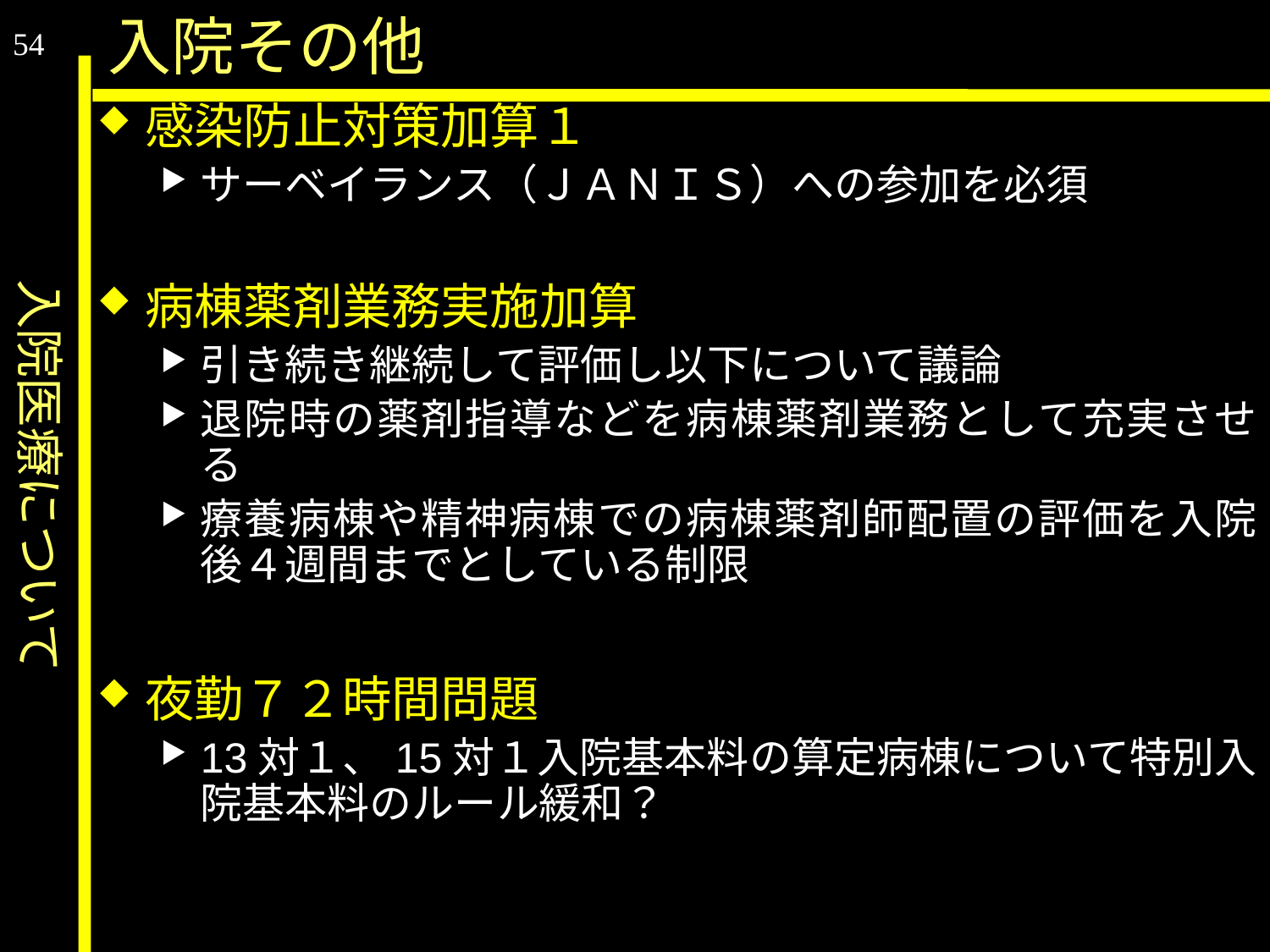

入院医療について
入院その他
54

感染防止対策加算１
サーベイランス（ＪＡＮＩＳ）への参加を必須

病棟薬剤業務実施加算
引き続き継続して評価し以下について議論
退院時の薬剤指導などを病棟薬剤業務として充実させる
療養病棟や精神病棟での病棟薬剤師配置の評価を入院後４週間までとしている制限

夜勤７２時間問題
13対１、15対１入院基本料の算定病棟について特別入院基本料のルール緩和？